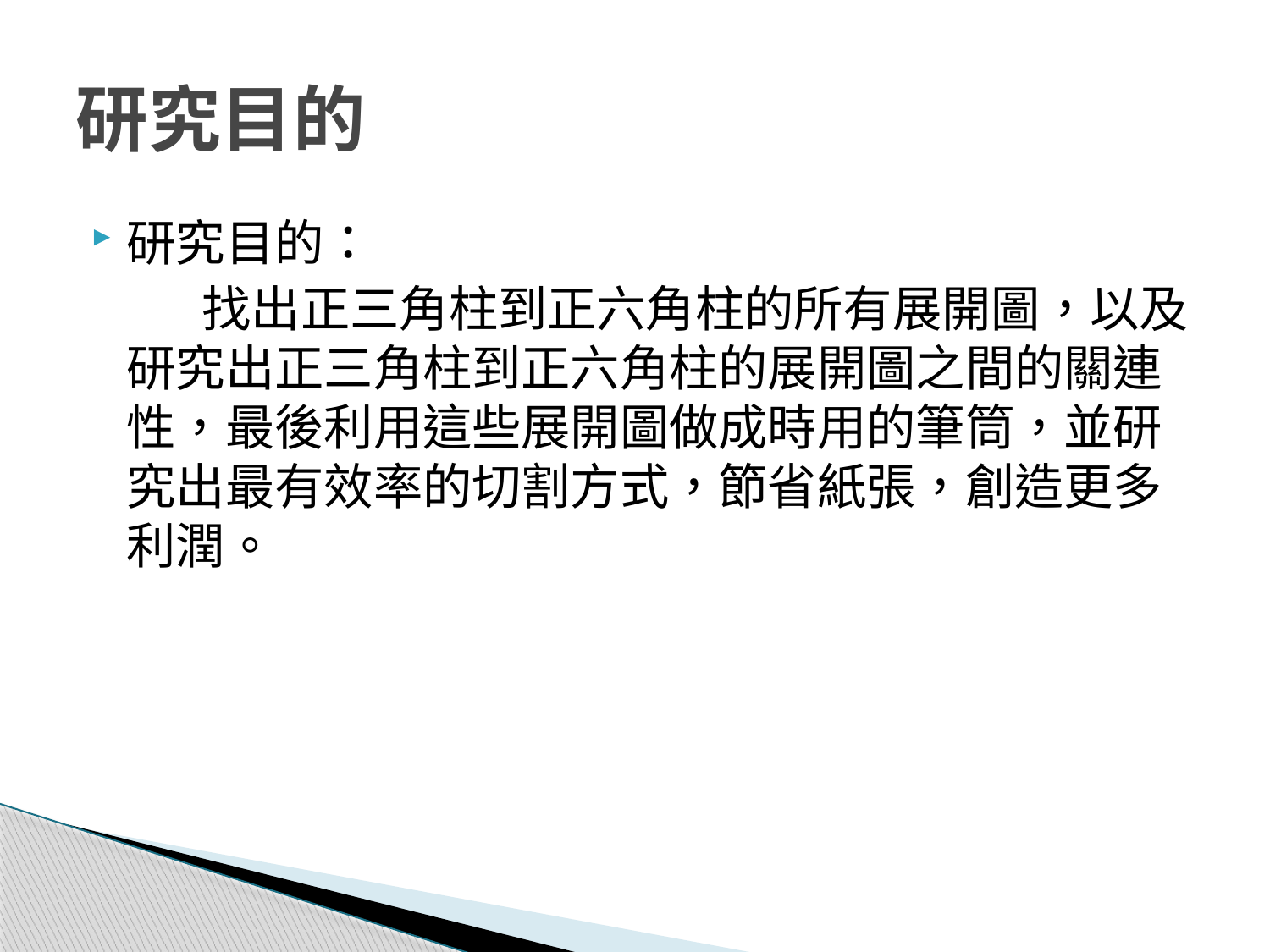

# 研究目的
研究目的：
         找出正三角柱到正六角柱的所有展開圖，以及研究出正三角柱到正六角柱的展開圖之間的關連性，最後利用這些展開圖做成時用的筆筒，並研究出最有效率的切割方式，節省紙張，創造更多利潤。